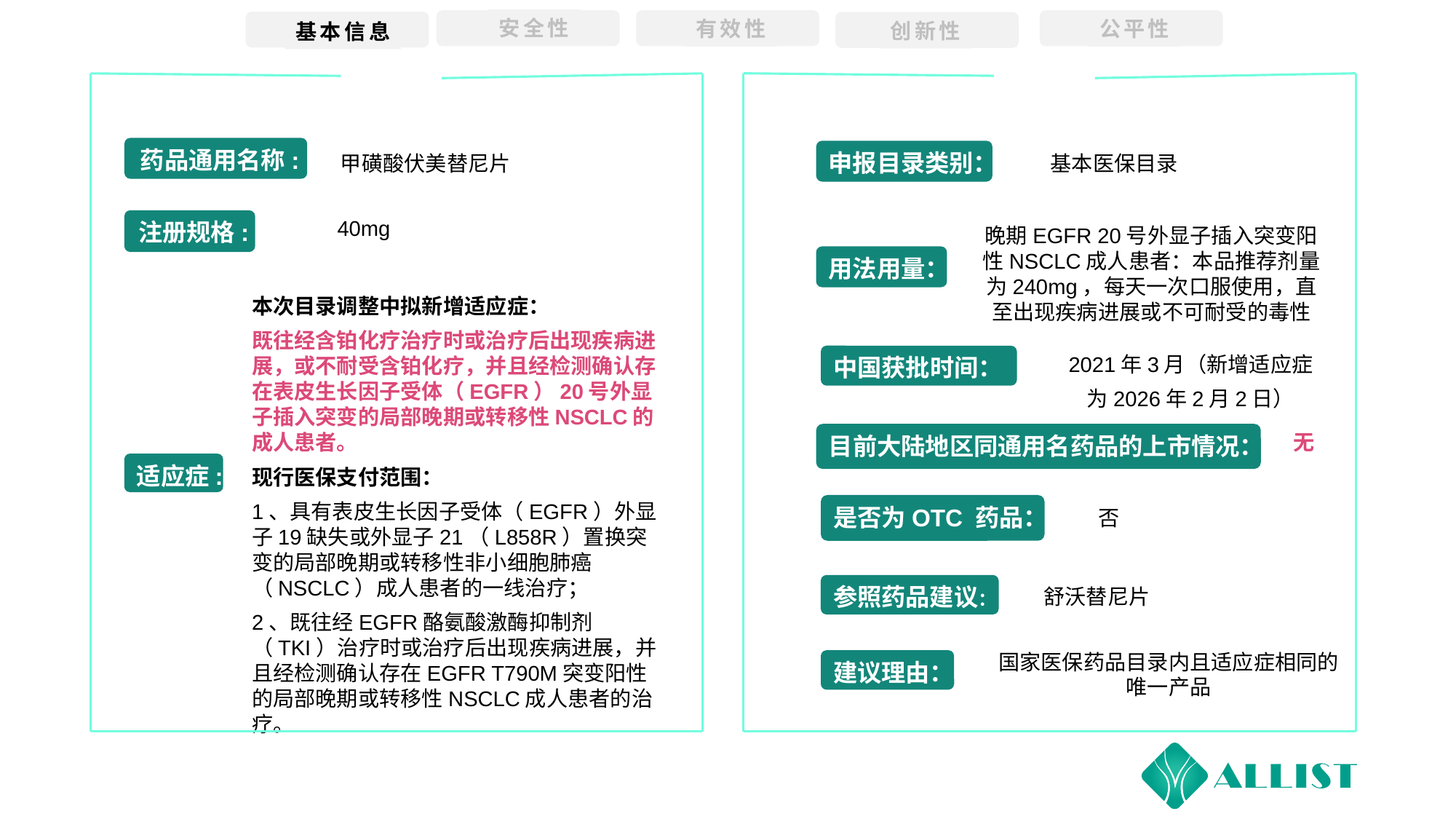

安全性

有效性
公平性

创新性
基本信息
药品通用名称:
申报目录类别：
基本医保目录
甲磺酸伏美替尼片
40mg
注册规格:
晚期EGFR 20号外显子插入突变阳性NSCLC成人患者：本品推荐剂量为240mg，每天一次口服使用，直至出现疾病进展或不可耐受的毒性
用法用量：
本次目录调整中拟新增适应症：
既往经含铂化疗治疗时或治疗后出现疾病进展，或不耐受含铂化疗，并且经检测确认存在表皮生长因子受体（EGFR）20号外显子插入突变的局部晚期或转移性NSCLC的成人患者。
现行医保支付范围：
1、具有表皮生长因子受体（EGFR）外显子19缺失或外显子21（L858R）置换突变的局部晚期或转移性非小细胞肺癌（NSCLC）成人患者的一线治疗；
2、既往经EGFR酪氨酸激酶抑制剂（TKI）治疗时或治疗后出现疾病进展，并且经检测确认存在EGFR T790M突变阳性的局部晚期或转移性NSCLC成人患者的治疗。
2021年3月（新增适应症
为2026年2月2日）
中国获批时间：
无
目前大陆地区同通用名药品的上市情况：
适应症:
是否为OTC 药品：
否
参照药品建议：
舒沃替尼片
国家医保药品目录内且适应症相同的唯一产品

建议理由：